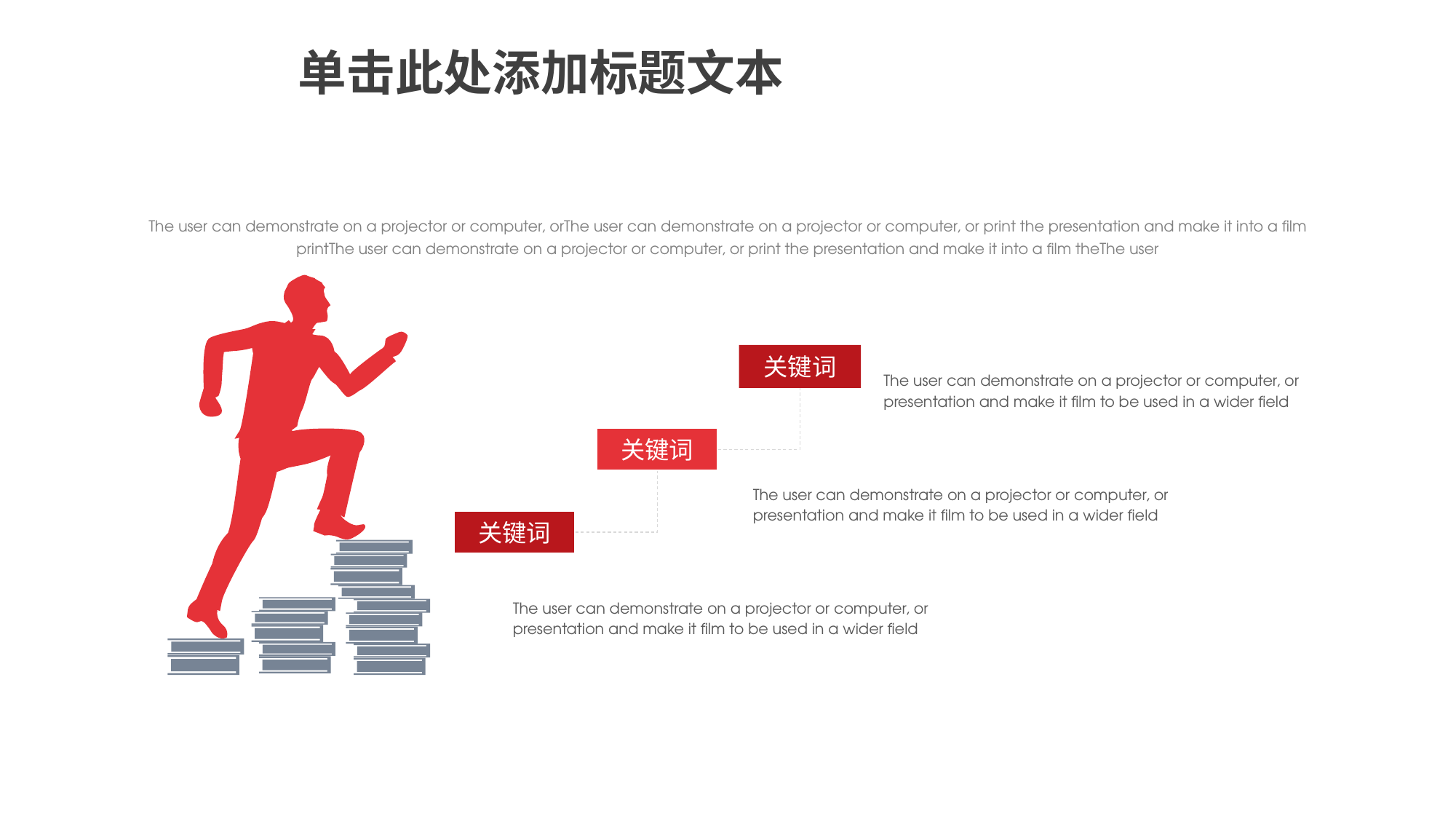

01
单击此处添加标题文本
The user can demonstrate on a projector or computer, orThe user can demonstrate on a projector or computer, or print the presentation and make it into a film printThe user can demonstrate on a projector or computer, or print the presentation and make it into a film theThe user

关键词
关键词
关键词
The user can demonstrate on a projector or computer, or presentation and make it film to be used in a wider field
The user can demonstrate on a projector or computer, or presentation and make it film to be used in a wider field
The user can demonstrate on a projector or computer, or presentation and make it film to be used in a wider field